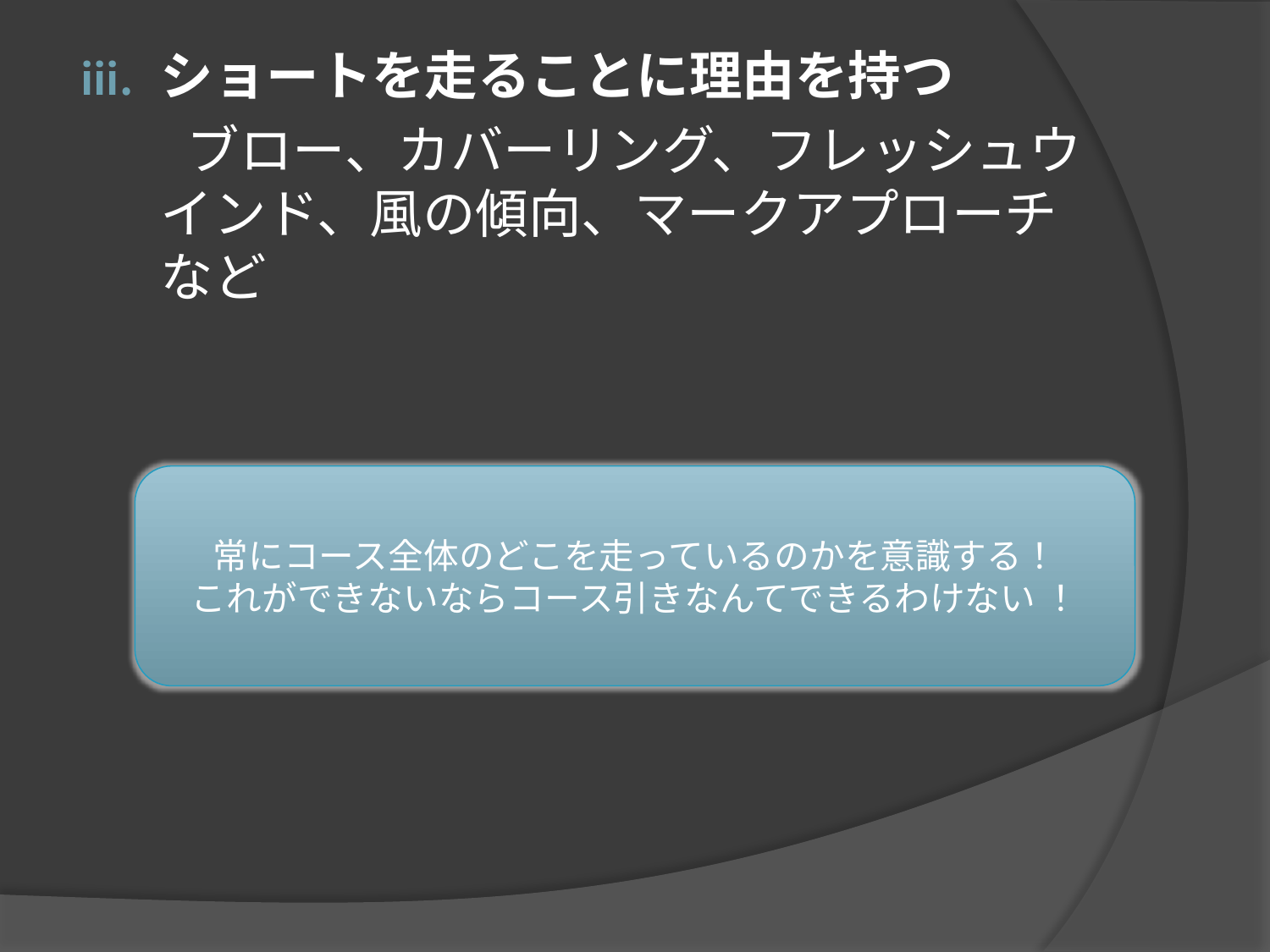

ショートを走ることに理由を持つ
　　ブロー、カバーリング、フレッシュウインド、風の傾向、マークアプローチなど
常にコース全体のどこを走っているのかを意識する！
これができないならコース引きなんてできるわけない ！